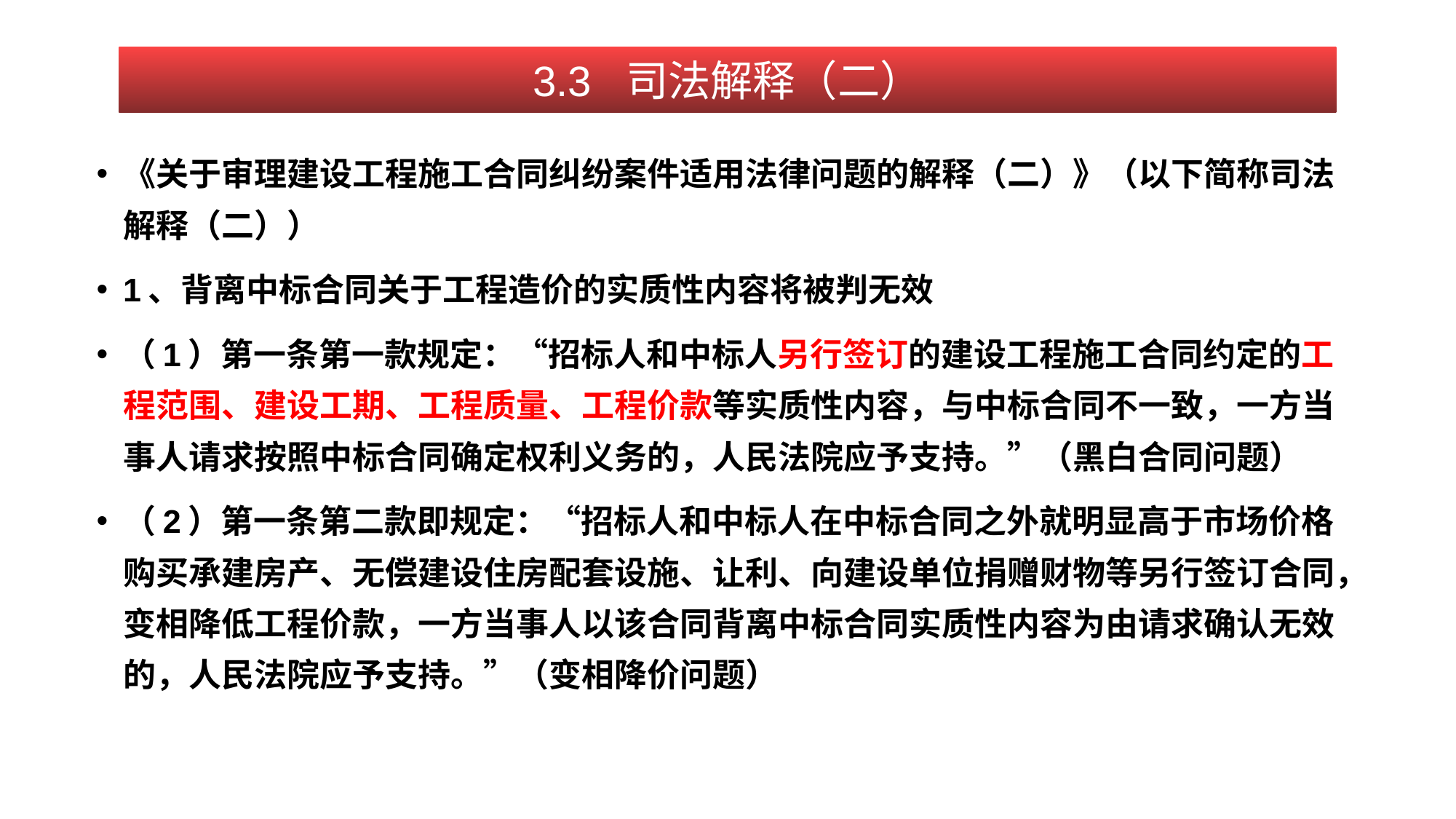

3.3  司法解释（二）
《关于审理建设工程施工合同纠纷案件适用法律问题的解释（二）》（以下简称司法解释（二））
1、背离中标合同关于工程造价的实质性内容将被判无效
（1）第一条第一款规定：“招标人和中标人另行签订的建设工程施工合同约定的工程范围、建设工期、工程质量、工程价款等实质性内容，与中标合同不一致，一方当事人请求按照中标合同确定权利义务的，人民法院应予支持。”（黑白合同问题）
（2）第一条第二款即规定：“招标人和中标人在中标合同之外就明显高于市场价格购买承建房产、无偿建设住房配套设施、让利、向建设单位捐赠财物等另行签订合同，变相降低工程价款，一方当事人以该合同背离中标合同实质性内容为由请求确认无效的，人民法院应予支持。”（变相降价问题）